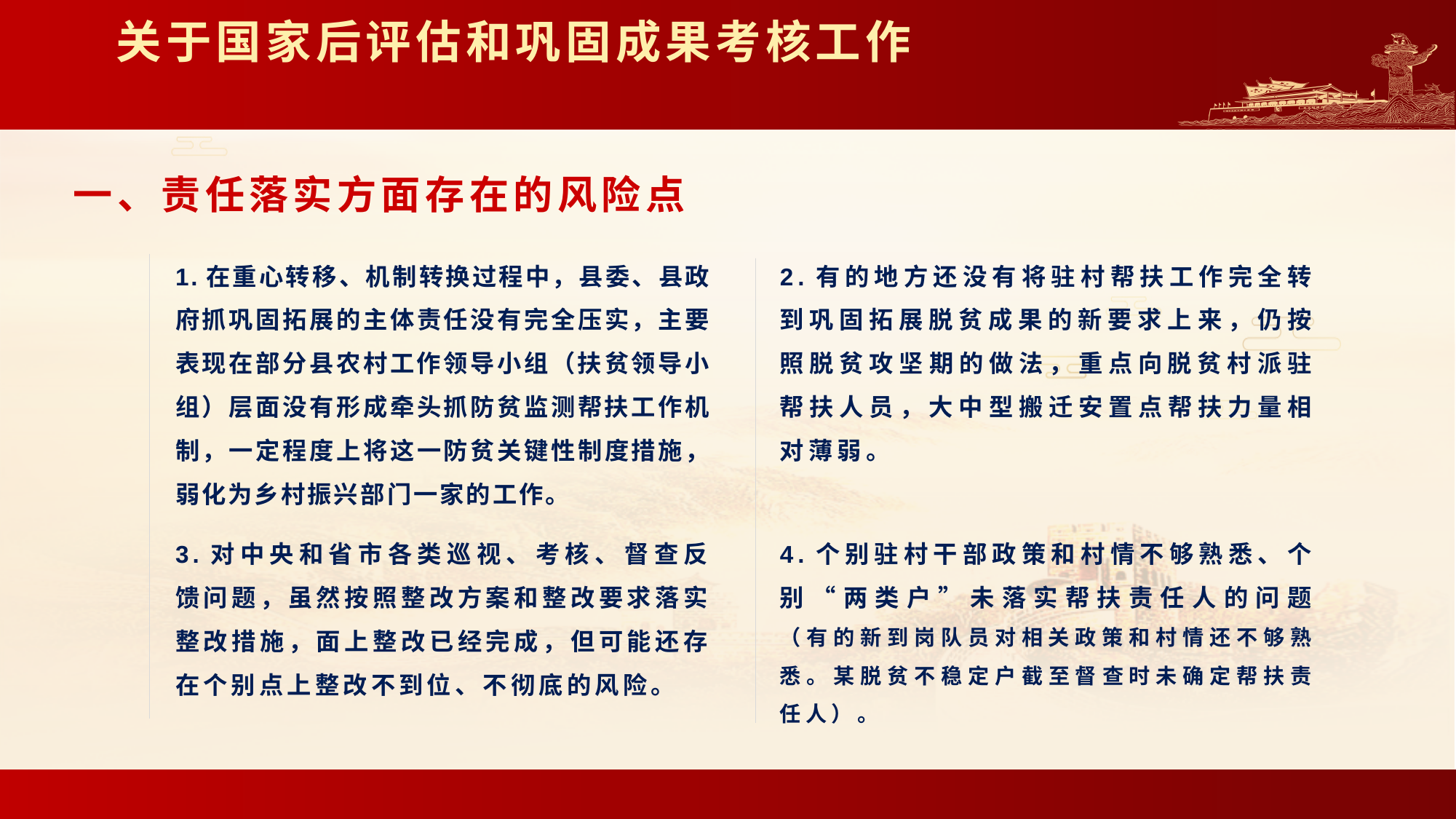

# 关于国家后评估和巩固成果考核工作
一、责任落实方面存在的风险点
1.在重心转移、机制转换过程中，县委、县政府抓巩固拓展的主体责任没有完全压实，主要表现在部分县农村工作领导小组（扶贫领导小组）层面没有形成牵头抓防贫监测帮扶工作机制，一定程度上将这一防贫关键性制度措施，弱化为乡村振兴部门一家的工作。
2.有的地方还没有将驻村帮扶工作完全转到巩固拓展脱贫成果的新要求上来，仍按照脱贫攻坚期的做法，重点向脱贫村派驻帮扶人员，大中型搬迁安置点帮扶力量相对薄弱。
3.对中央和省市各类巡视、考核、督查反馈问题，虽然按照整改方案和整改要求落实整改措施，面上整改已经完成，但可能还存在个别点上整改不到位、不彻底的风险。
4.个别驻村干部政策和村情不够熟悉、个别“两类户”未落实帮扶责任人的问题（有的新到岗队员对相关政策和村情还不够熟悉。某脱贫不稳定户截至督查时未确定帮扶责任人）。